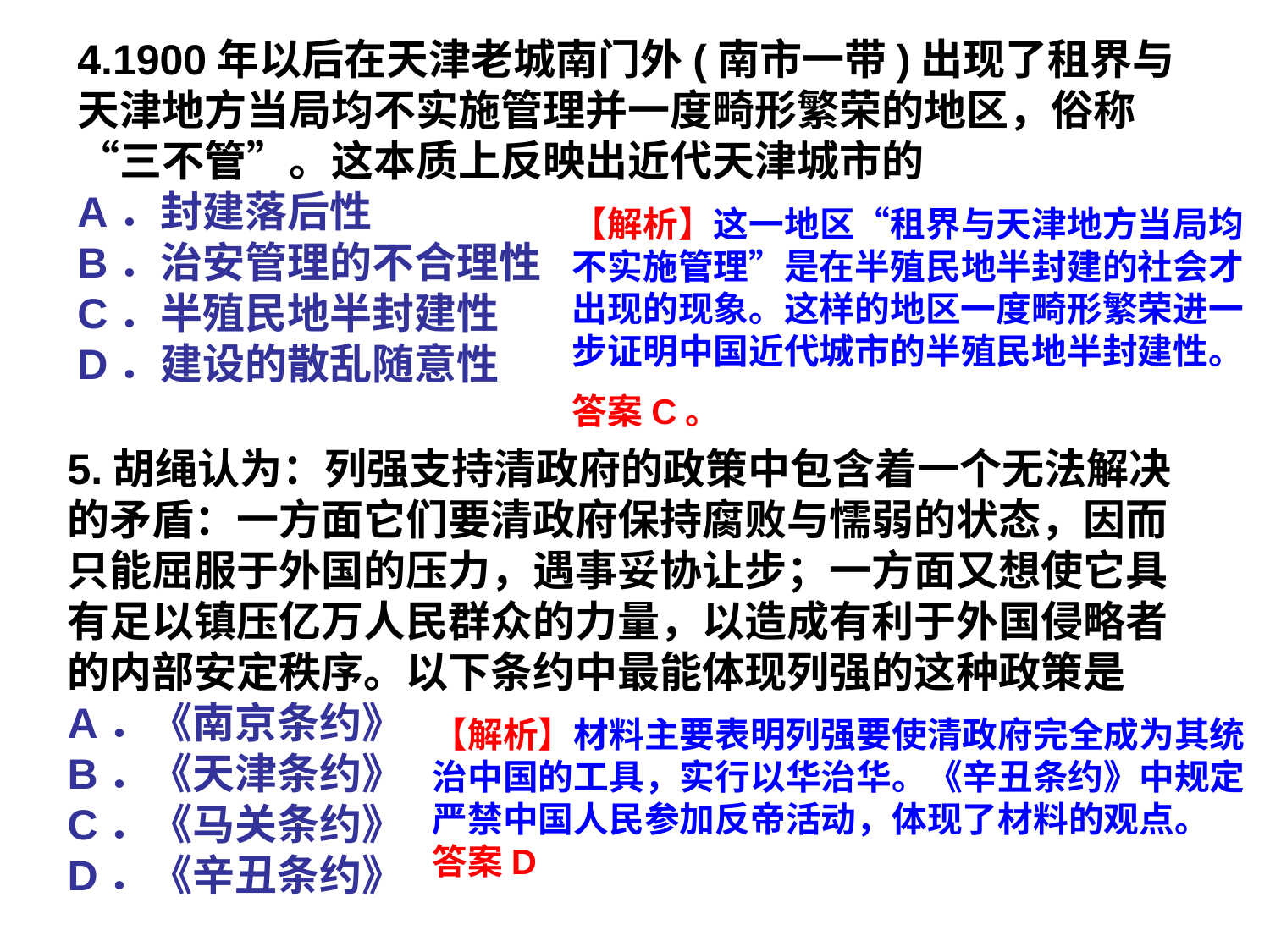

4.1900年以后在天津老城南门外(南市一带)出现了租界与天津地方当局均不实施管理并一度畸形繁荣的地区，俗称“三不管”。这本质上反映出近代天津城市的
A．封建落后性
B．治安管理的不合理性
C．半殖民地半封建性
D．建设的散乱随意性

【解析】这一地区“租界与天津地方当局均不实施管理”是在半殖民地半封建的社会才出现的现象。这样的地区一度畸形繁荣进一步证明中国近代城市的半殖民地半封建性。
答案C。
5.胡绳认为：列强支持清政府的政策中包含着一个无法解决的矛盾：一方面它们要清政府保持腐败与懦弱的状态，因而只能屈服于外国的压力，遇事妥协让步；一方面又想使它具有足以镇压亿万人民群众的力量，以造成有利于外国侵略者的内部安定秩序。以下条约中最能体现列强的这种政策是
A．《南京条约》
B．《天津条约》
C．《马关条约》
D．《辛丑条约》

【解析】材料主要表明列强要使清政府完全成为其统治中国的工具，实行以华治华。《辛丑条约》中规定严禁中国人民参加反帝活动，体现了材料的观点。
答案D